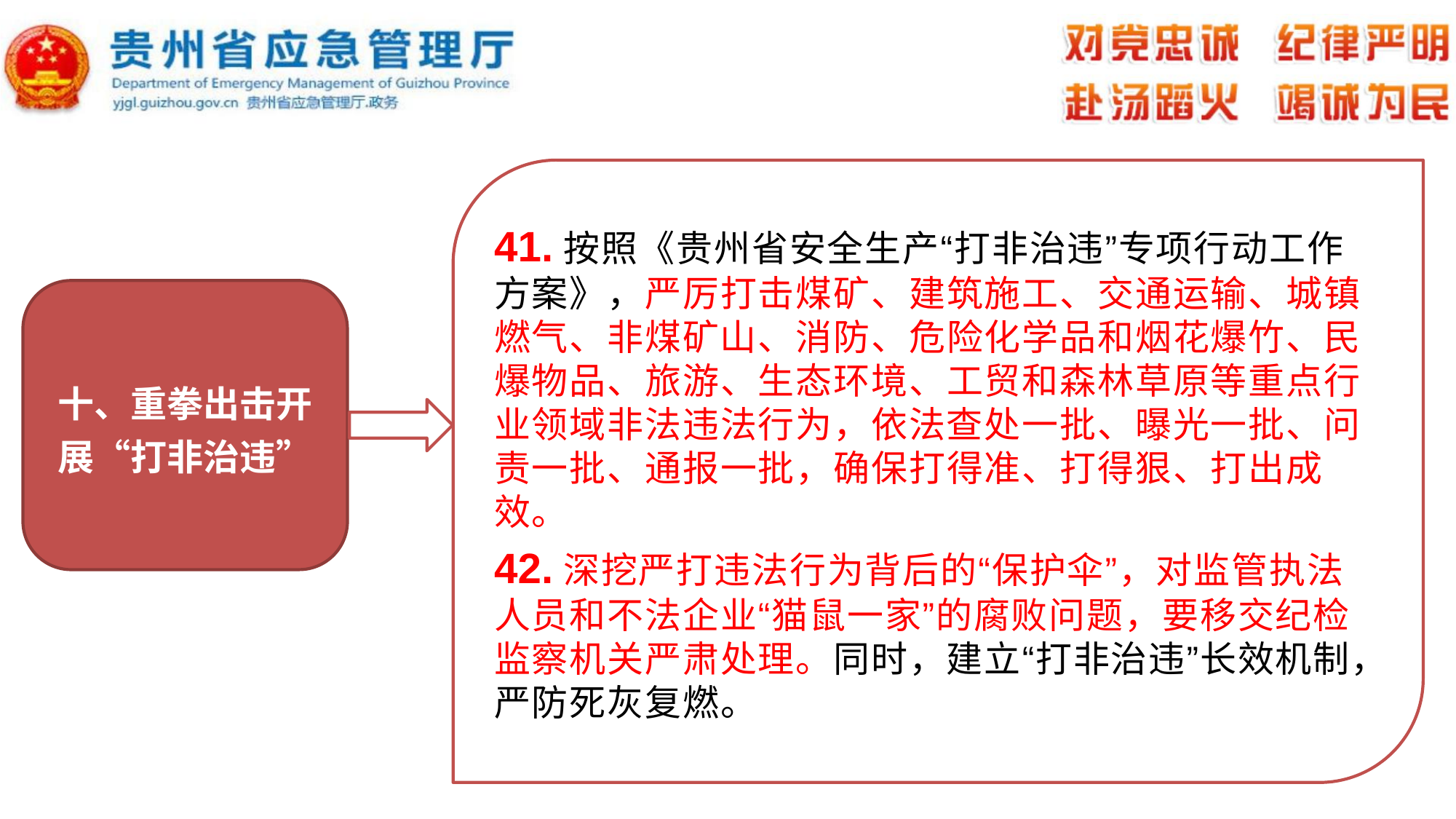

41.按照《贵州省安全生产“打非治违”专项行动工作方案》，严厉打击煤矿、建筑施工、交通运输、城镇燃气、非煤矿山、消防、危险化学品和烟花爆竹、民爆物品、旅游、生态环境、工贸和森林草原等重点行业领域非法违法行为，依法查处一批、曝光一批、问责一批、通报一批，确保打得准、打得狠、打出成效。
42.深挖严打违法行为背后的“保护伞”，对监管执法人员和不法企业“猫鼠一家”的腐败问题，要移交纪检监察机关严肃处理。同时，建立“打非治违”长效机制，严防死灰复燃。
十、重拳出击开展“打非治违”